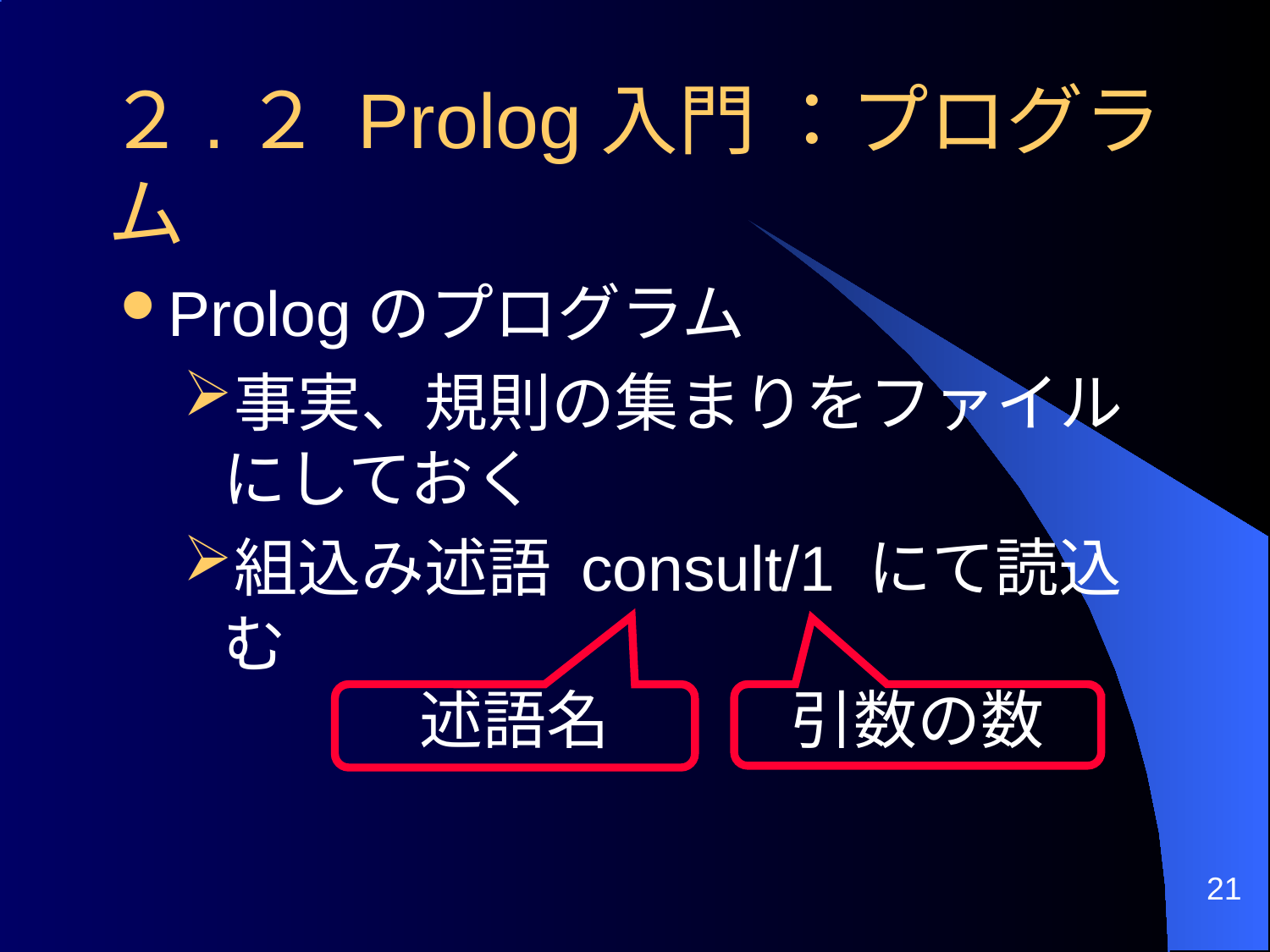

２.２ Prolog入門 ：プログラム
Prologのプログラム
事実、規則の集まりをファイルにしておく
組込み述語 consult/1 にて読込む
述語名
引数の数

21